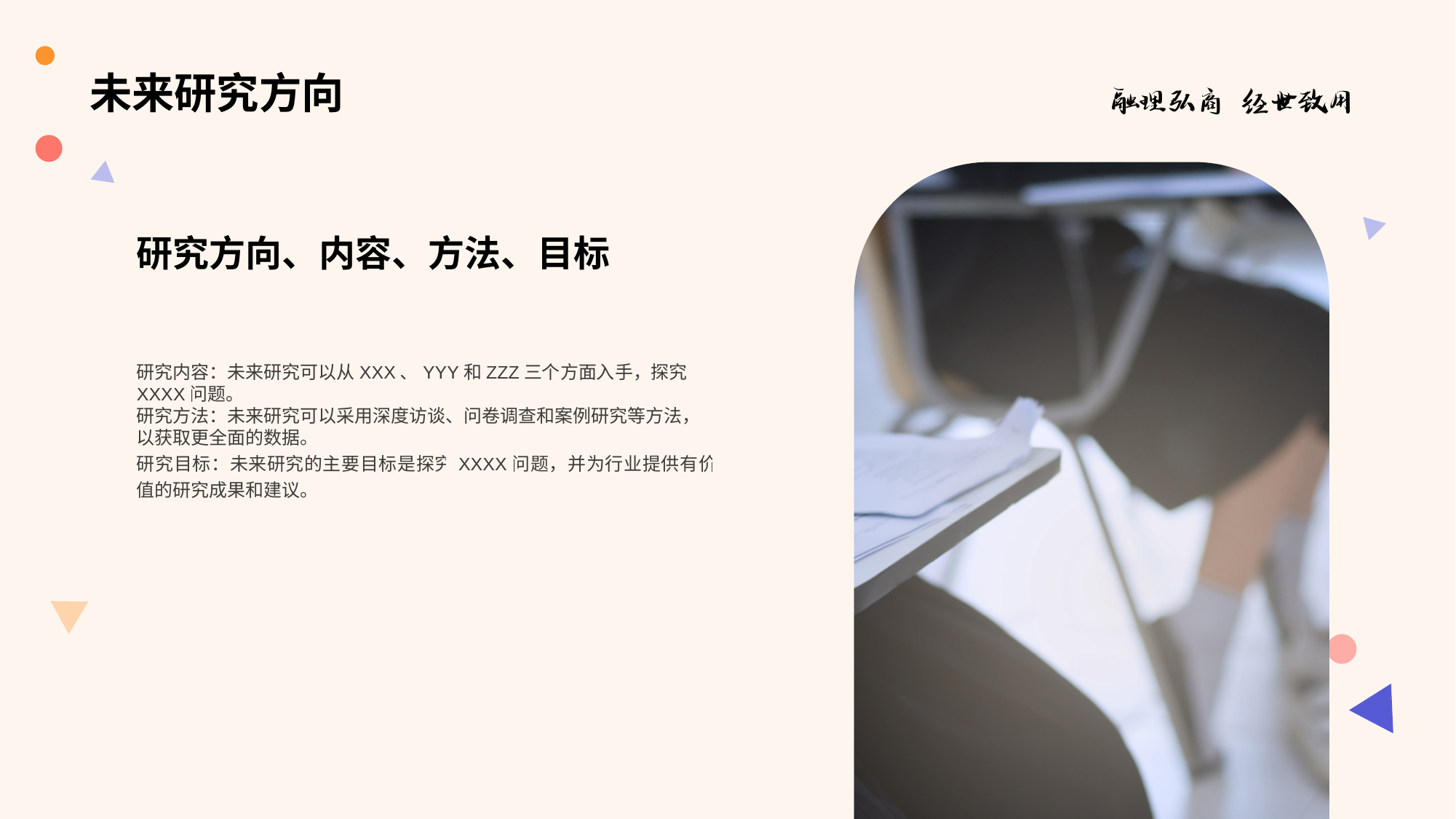

# 未来研究方向

研究方向、内容、方法、目标
研究内容：未来研究可以从XXX、YYY和ZZZ三个方面入手，探究XXXX问题。
研究方法：未来研究可以采用深度访谈、问卷调查和案例研究等方法，以获取更全面的数据。
研究目标：未来研究的主要目标是探究XXXX问题，并为行业提供有价值的研究成果和建议。